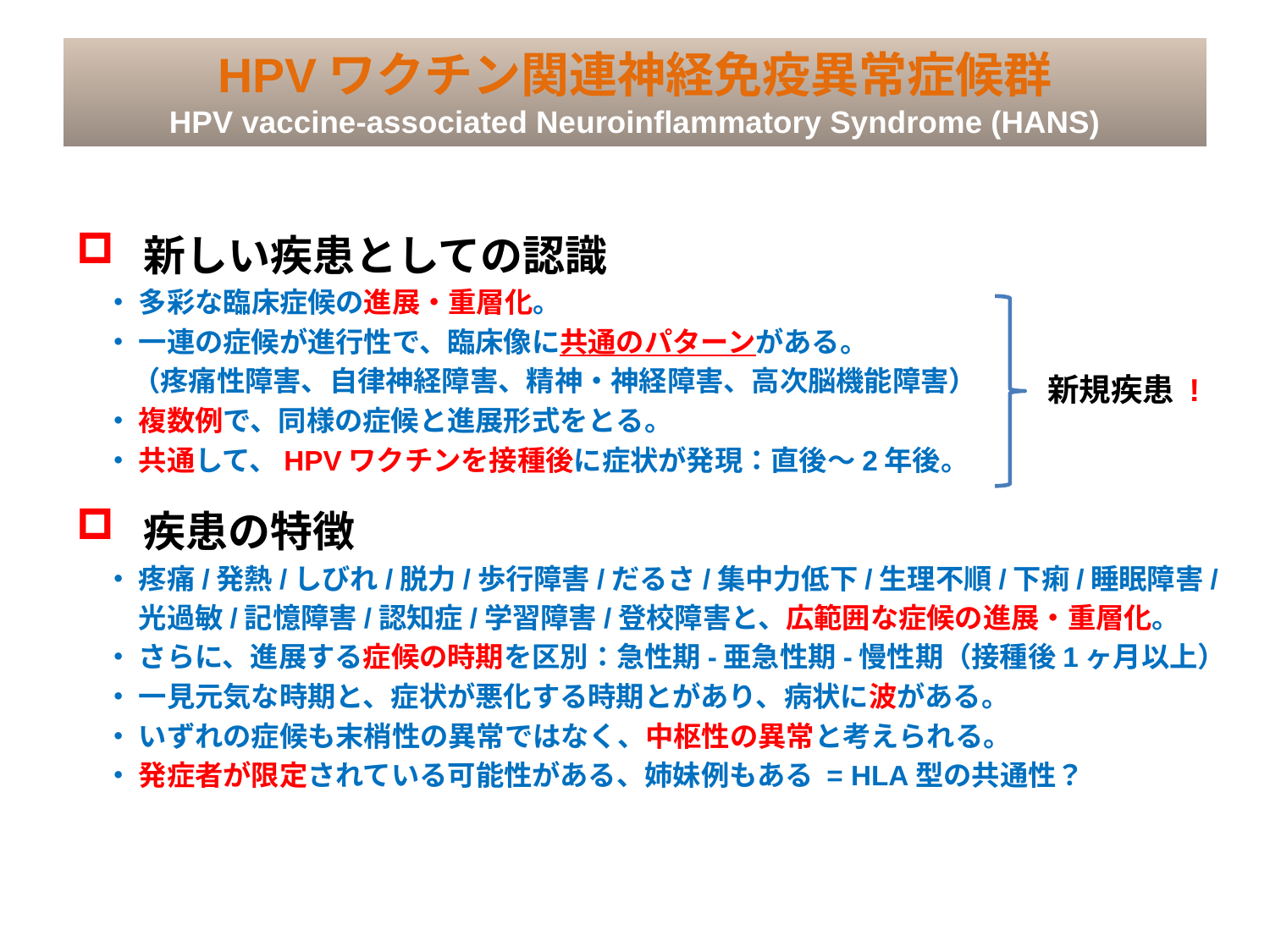

# HPVワクチン関連神経免疫異常症候群 HPV vaccine-associated Neuroinflammatory Syndrome (HANS)
 新しい疾患としての認識
　・ 多彩な臨床症候の進展・重層化。
　・ 一連の症候が進行性で、臨床像に共通のパターンがある。
　　（疼痛性障害、自律神経障害、精神・神経障害、高次脳機能障害）
　・ 複数例で、同様の症候と進展形式をとる。
　・ 共通して、HPVワクチンを接種後に症状が発現：直後～2年後。

 疾患の特徴
　・ 疼痛/発熱/しびれ/脱力/歩行障害/だるさ/集中力低下/生理不順/下痢/睡眠障害/
　　 光過敏/記憶障害/認知症/学習障害/登校障害と、広範囲な症候の進展・重層化。
　・ さらに、進展する症候の時期を区別：急性期-亜急性期-慢性期（接種後1ヶ月以上）
　・ 一見元気な時期と、症状が悪化する時期とがあり、病状に波がある。
　・ いずれの症候も末梢性の異常ではなく、中枢性の異常と考えられる。
　・ 発症者が限定されている可能性がある、姉妹例もある = HLA型の共通性？

新規疾患 !